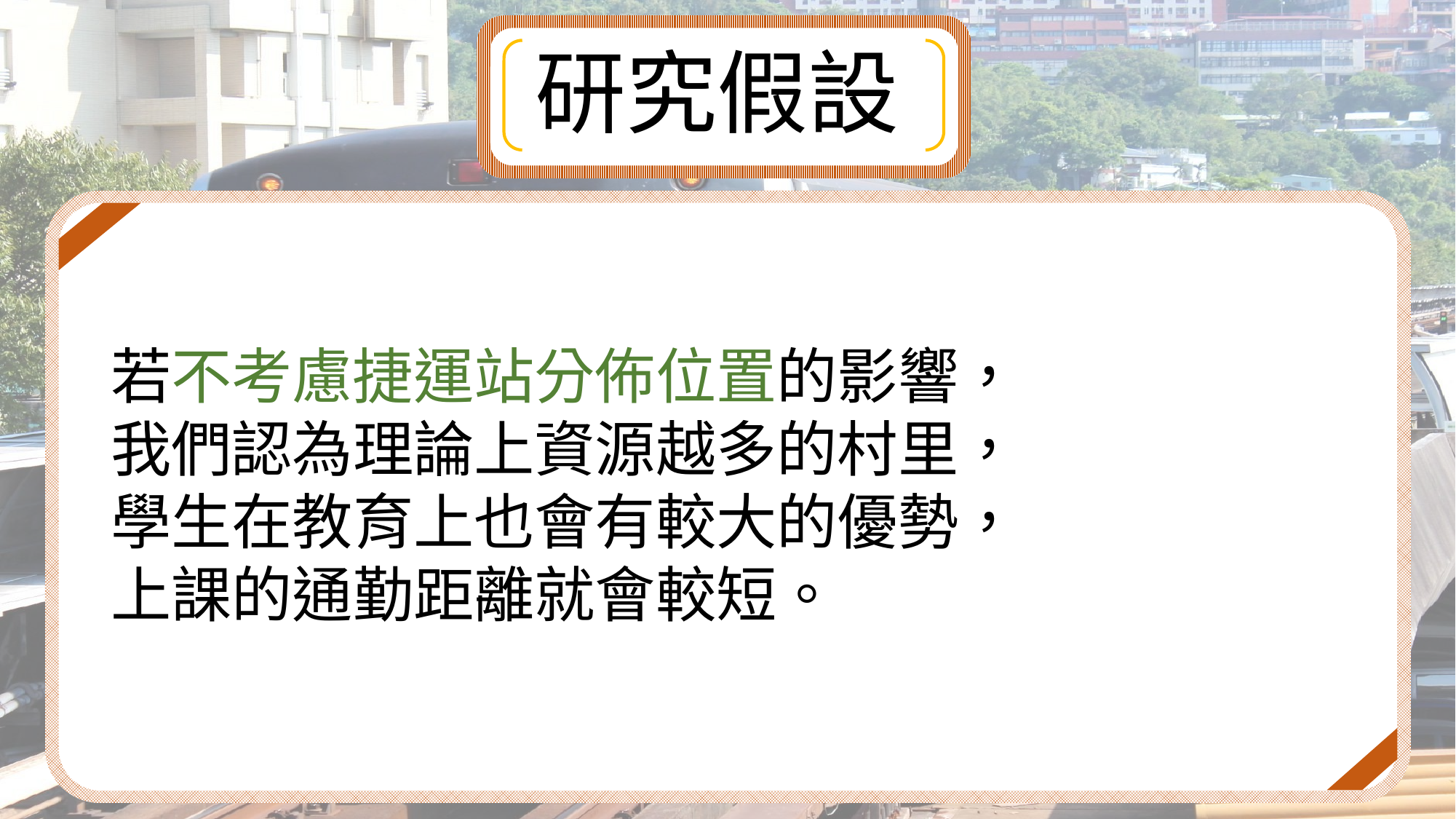

研究假設

若不考慮捷運站分佈位置的影響，
我們認為理論上資源越多的村里，
學生在教育上也會有較大的優勢，
上課的通勤距離就會較短。